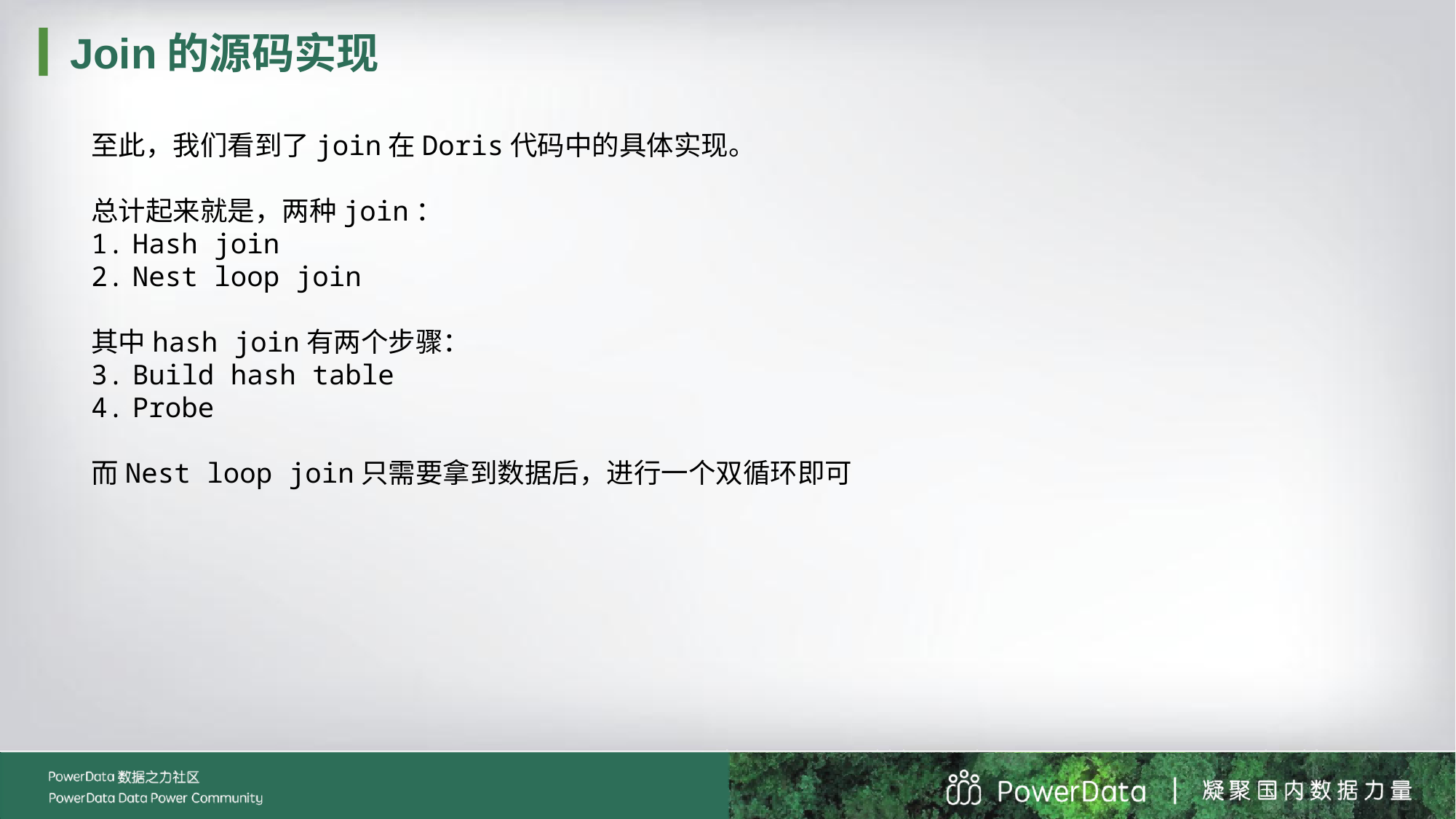

Join的源码实现

至此，我们看到了join在Doris代码中的具体实现。

总计起来就是，两种join：
Hash join
Nest loop join

其中hash join有两个步骤：
Build hash table
Probe

而Nest loop join只需要拿到数据后，进行一个双循环即可